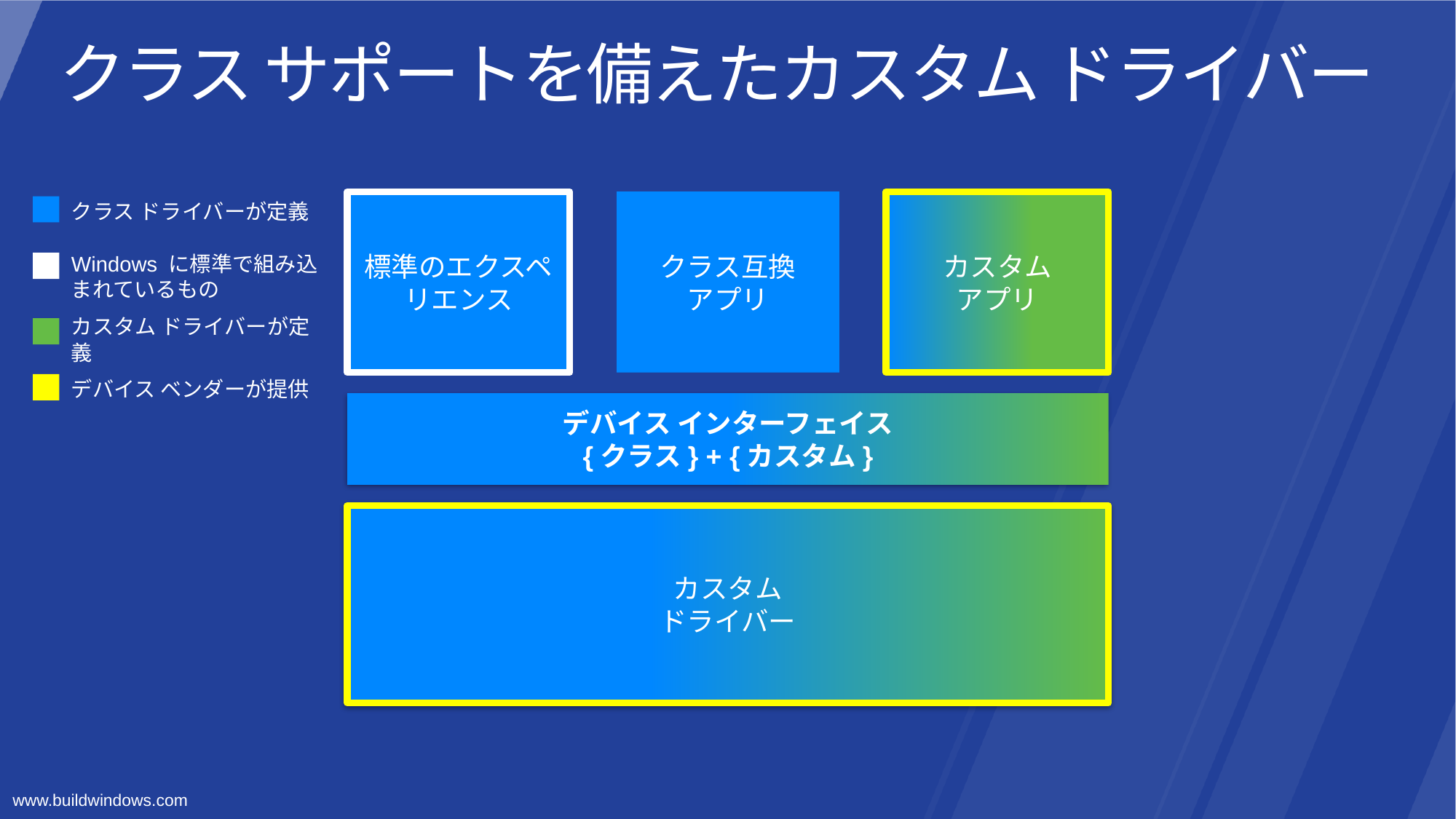

# クラス サポートを備えたカスタム ドライバー
標準のエクスペリエンス
クラス互換
アプリ
カスタム
アプリ

クラス ドライバーが定義
Windows に標準で組み込まれているもの

カスタム ドライバーが定義

デバイス ベンダーが提供
デバイス インターフェイス
{クラス} + {カスタム}
カスタム
ドライバー